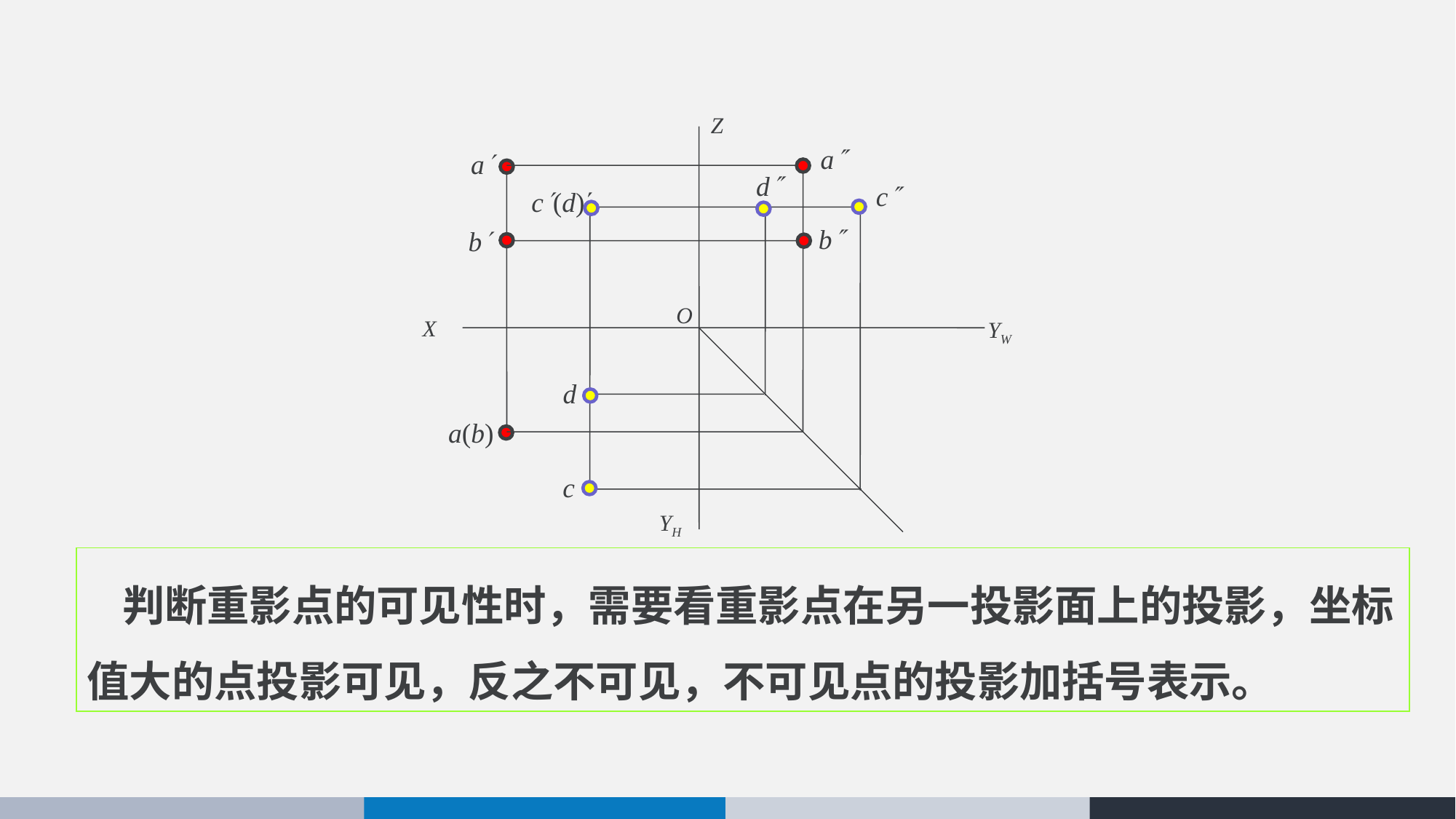

Z

O
X
YW

YH
a″
a′

d″

c″
c′(d)′

b″
b′

d

a(b)

c

    判断重影点的可见性时，需要看重影点在另一投影面上的投影，坐标值大的点投影可见，反之不可见，不可见点的投影加括号表示。